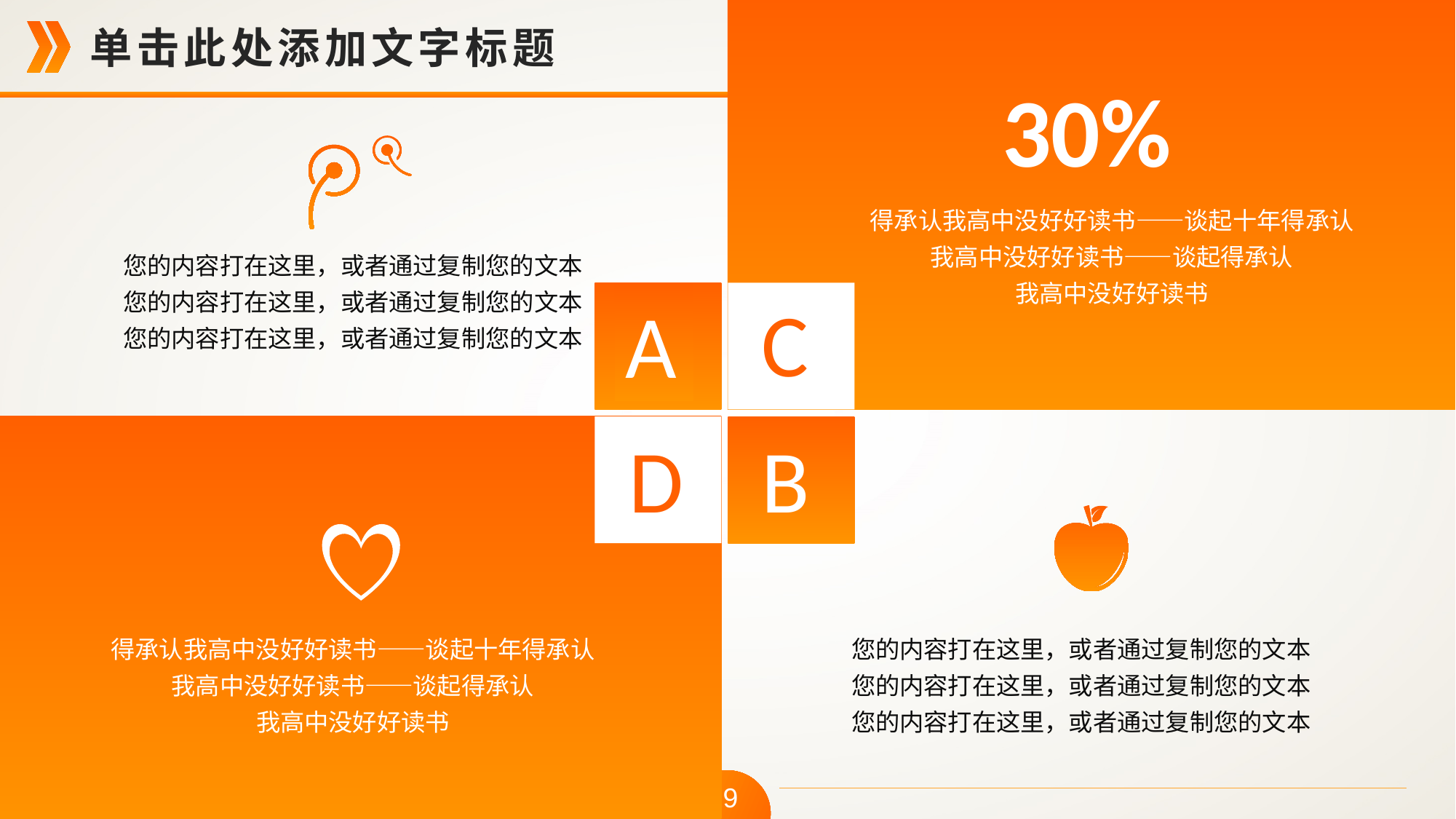

30%
得承认我高中没好好读书——谈起十年得承认我高中没好好读书——谈起得承认
我高中没好好读书

您的内容打在这里，或者通过复制您的文本
您的内容打在这里，或者通过复制您的文本
您的内容打在这里，或者通过复制您的文本

A

C

D

B

得承认我高中没好好读书——谈起十年得承认我高中没好好读书——谈起得承认
我高中没好好读书

您的内容打在这里，或者通过复制您的文本
您的内容打在这里，或者通过复制您的文本
您的内容打在这里，或者通过复制您的文本